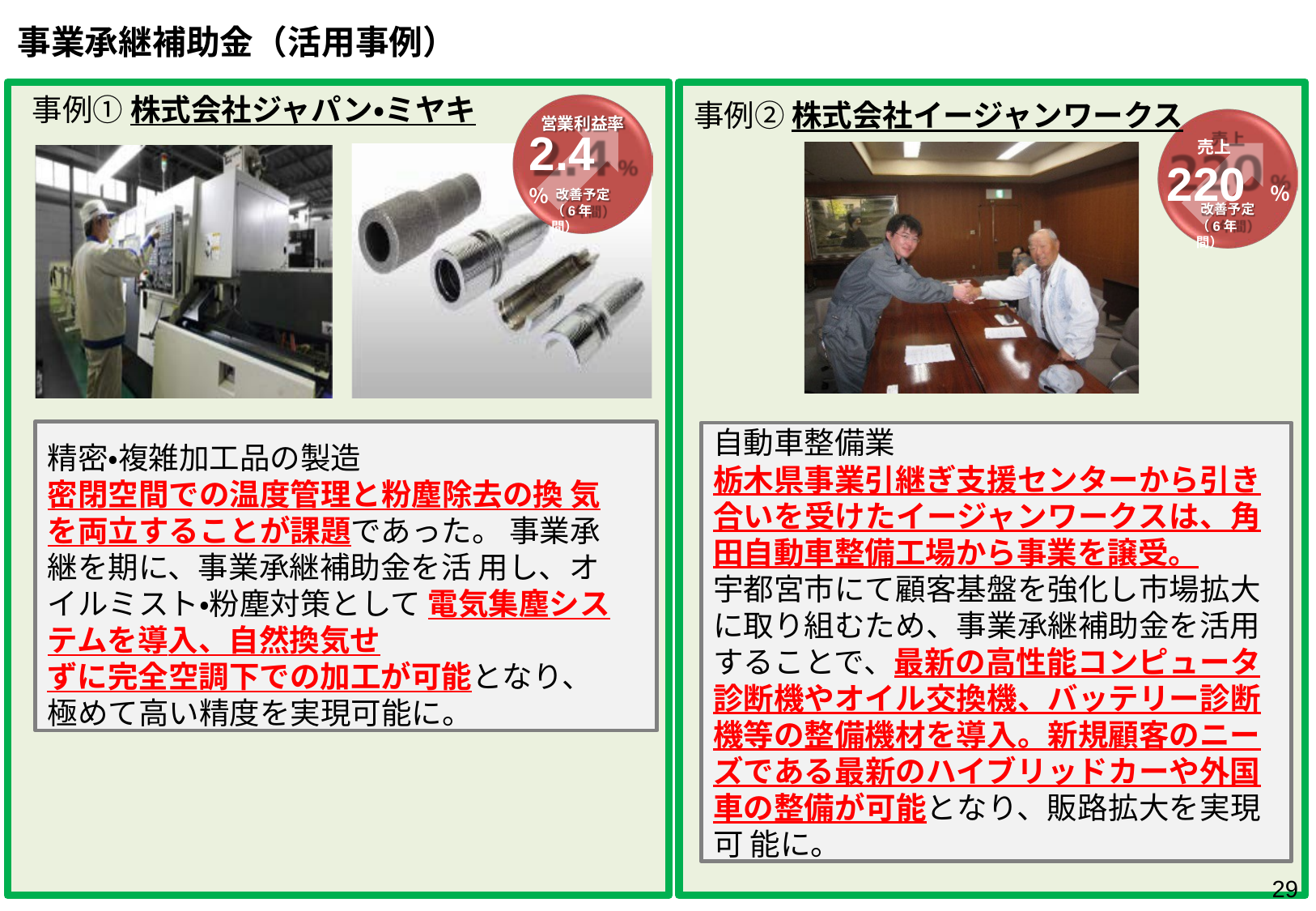

# 事業承継補助金（活用事例）
事例② 株式会社イージャンワークス
売上
220 ％

事例① 株式会社ジャパン・ミヤキ

営業利益率

2.4 ％

改善予定
（6年間）

改善予定
（6年間）

精密・複雑加工品の製造
密閉空間での温度管理と粉塵除去の換 気を両立することが課題であった。 事業承継を期に、事業承継補助金を活 用し、オイルミスト・粉塵対策として 電気集塵システムを導入、自然換気せ
ずに完全空調下での加工が可能となり、 極めて高い精度を実現可能に。
自動車整備業
栃木県事業引継ぎ支援センターから引き 合いを受けたイージャンワークスは、角 田自動車整備工場から事業を譲受。
宇都宮市にて顧客基盤を強化し市場拡大 に取り組むため、事業承継補助金を活用 することで、最新の高性能コンピュータ 診断機やオイル交換機、バッテリー診断 機等の整備機材を導入。新規顧客のニー ズである最新のハイブリッドカーや外国 車の整備が可能となり、販路拡大を実現可 能に。
29